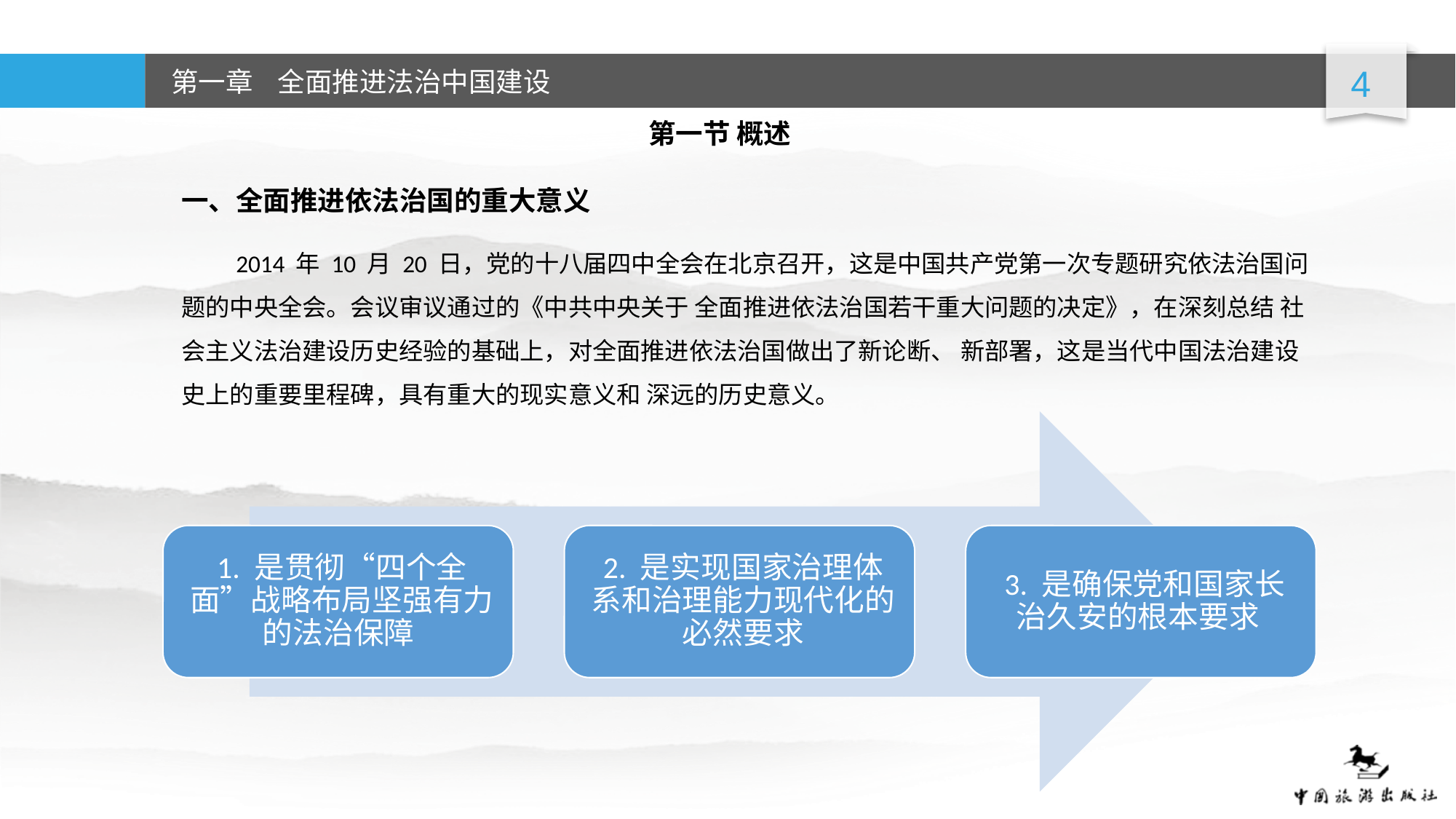

第一节 概述
一、全面推进依法治国的重大意义
2014 年 10 月 20 日，党的十八届四中全会在北京召开，这是中国共产党第一次专题研究依法治国问题的中央全会。会议审议通过的《中共中央关于 全面推进依法治国若干重大问题的决定》，在深刻总结 社会主义法治建设历史经验的基础上，对全面推进依法治国做出了新论断、 新部署，这是当代中国法治建设史上的重要里程碑，具有重大的现实意义和 深远的历史意义。
1. 是贯彻“四个全面”战略布局坚强有力的法治保障
2. 是实现国家治理体系和治理能力现代化的必然要求
3. 是确保党和国家长治久安的根本要求